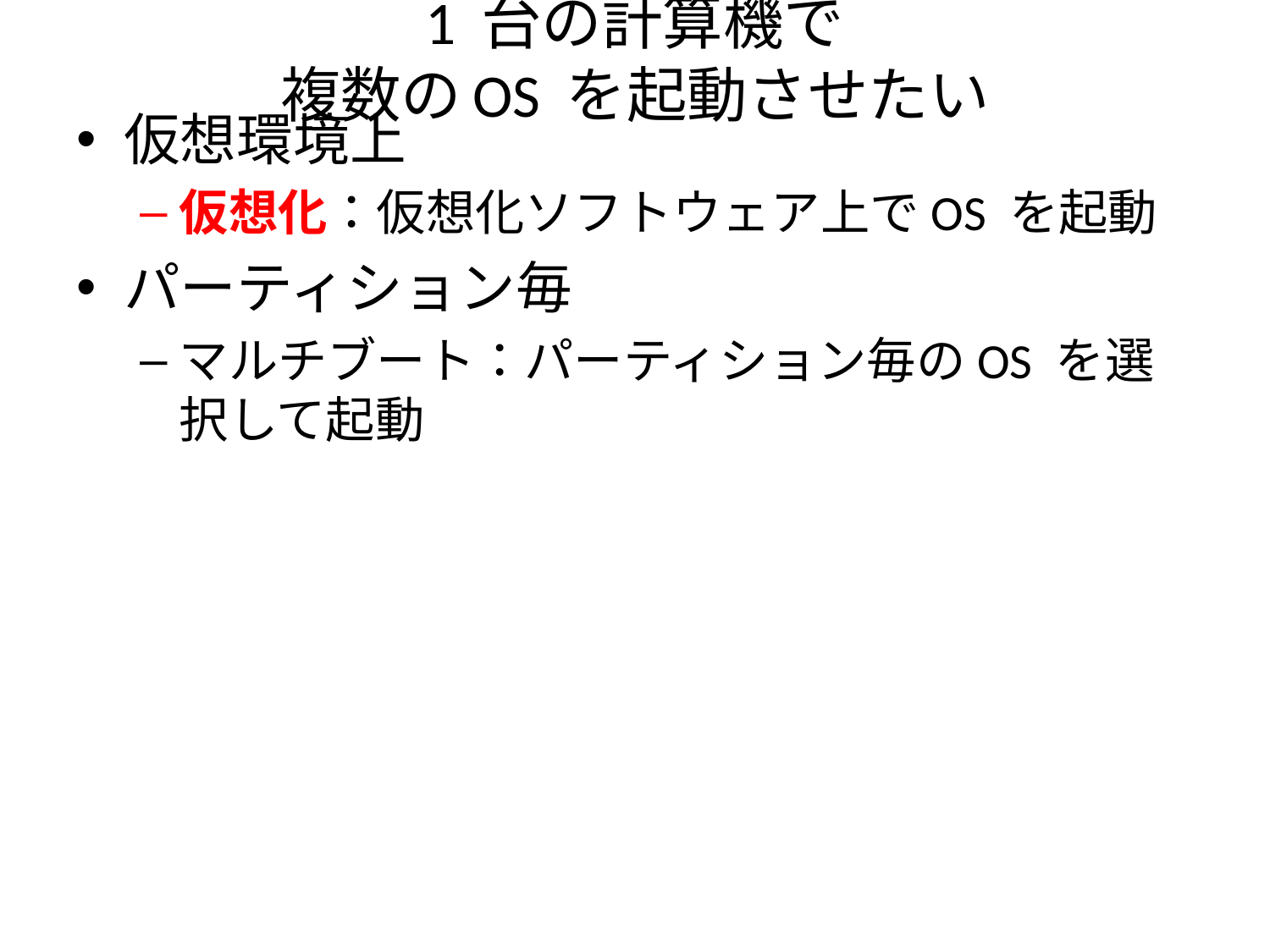

# 1 台の計算機で 複数のOS を起動させたい
仮想環境上
仮想化：仮想化ソフトウェア上でOS を起動
パーティション毎
マルチブート：パーティション毎のOS を選択して起動